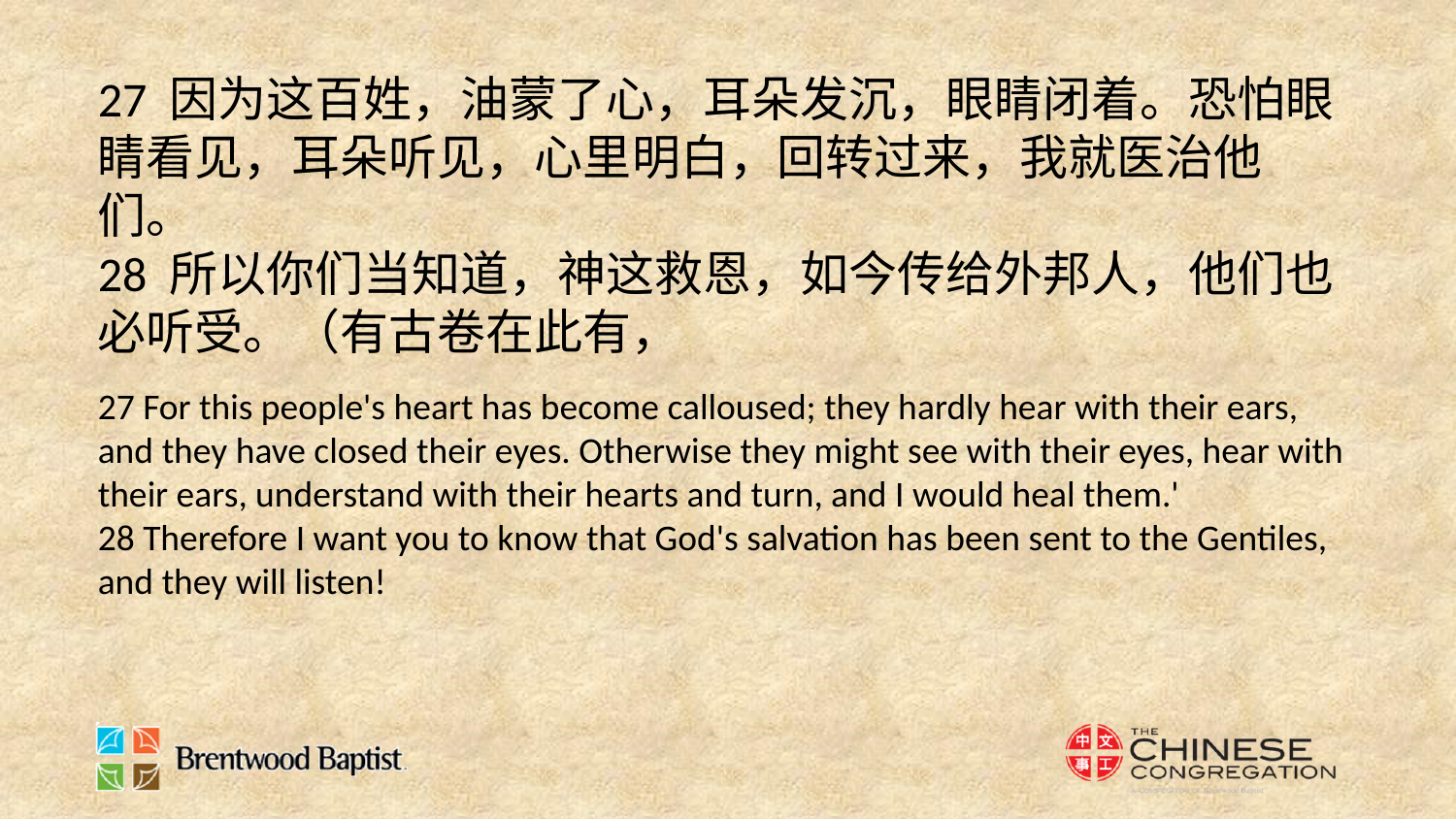

27 因为这百姓，油蒙了心，耳朵发沉，眼睛闭着。恐怕眼睛看见，耳朵听见，心里明白，回转过来，我就医治他们。
28 所以你们当知道，神这救恩，如今传给外邦人，他们也必听受。（有古卷在此有，

27 For this people's heart has become calloused; they hardly hear with their ears, and they have closed their eyes. Otherwise they might see with their eyes, hear with their ears, understand with their hearts and turn, and I would heal them.'
28 Therefore I want you to know that God's salvation has been sent to the Gentiles, and they will listen!